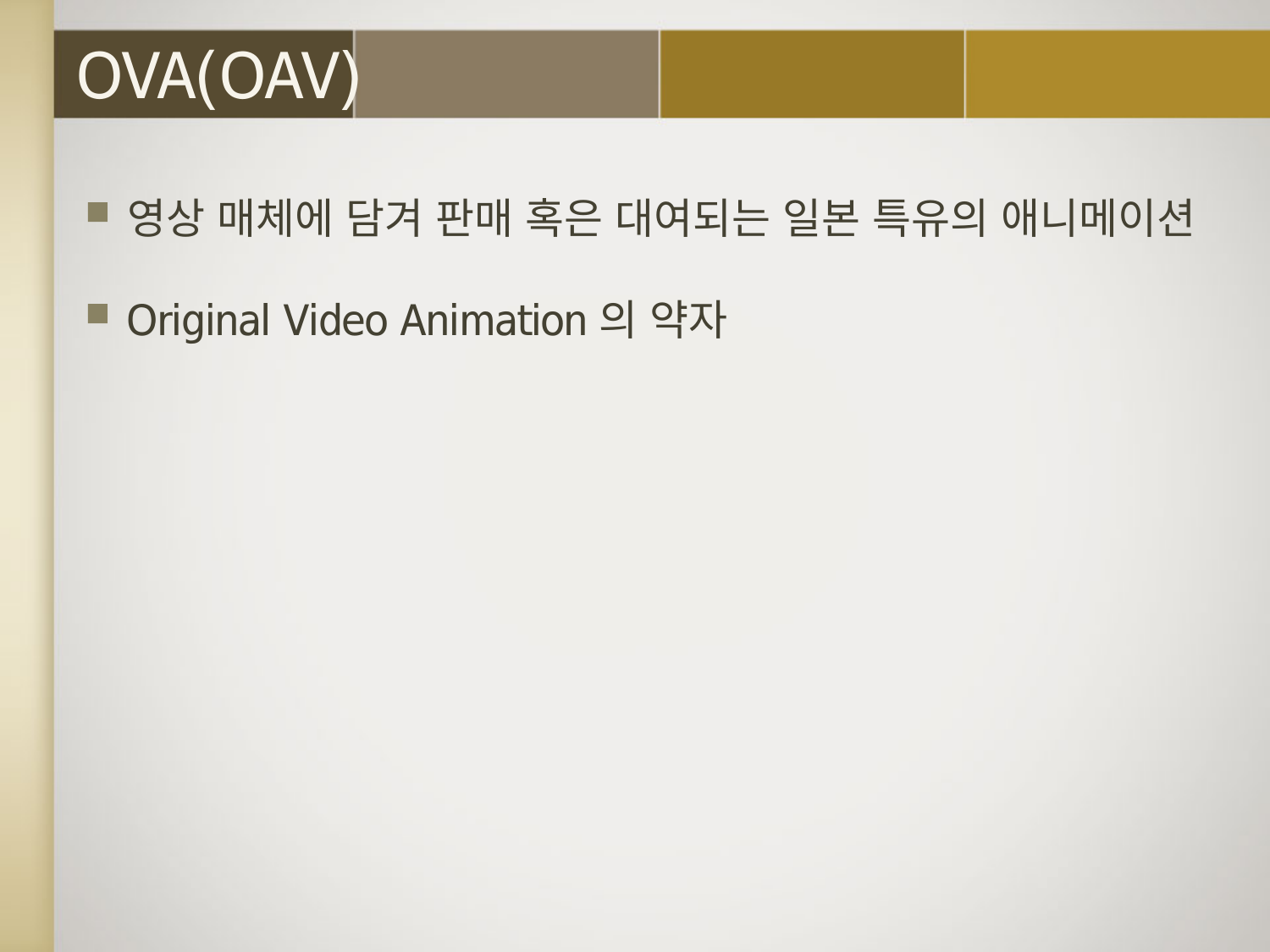

# OVA(OAV)
영상 매체에 담겨 판매 혹은 대여되는 일본 특유의 애니메이션
Original Video Animation의 약자